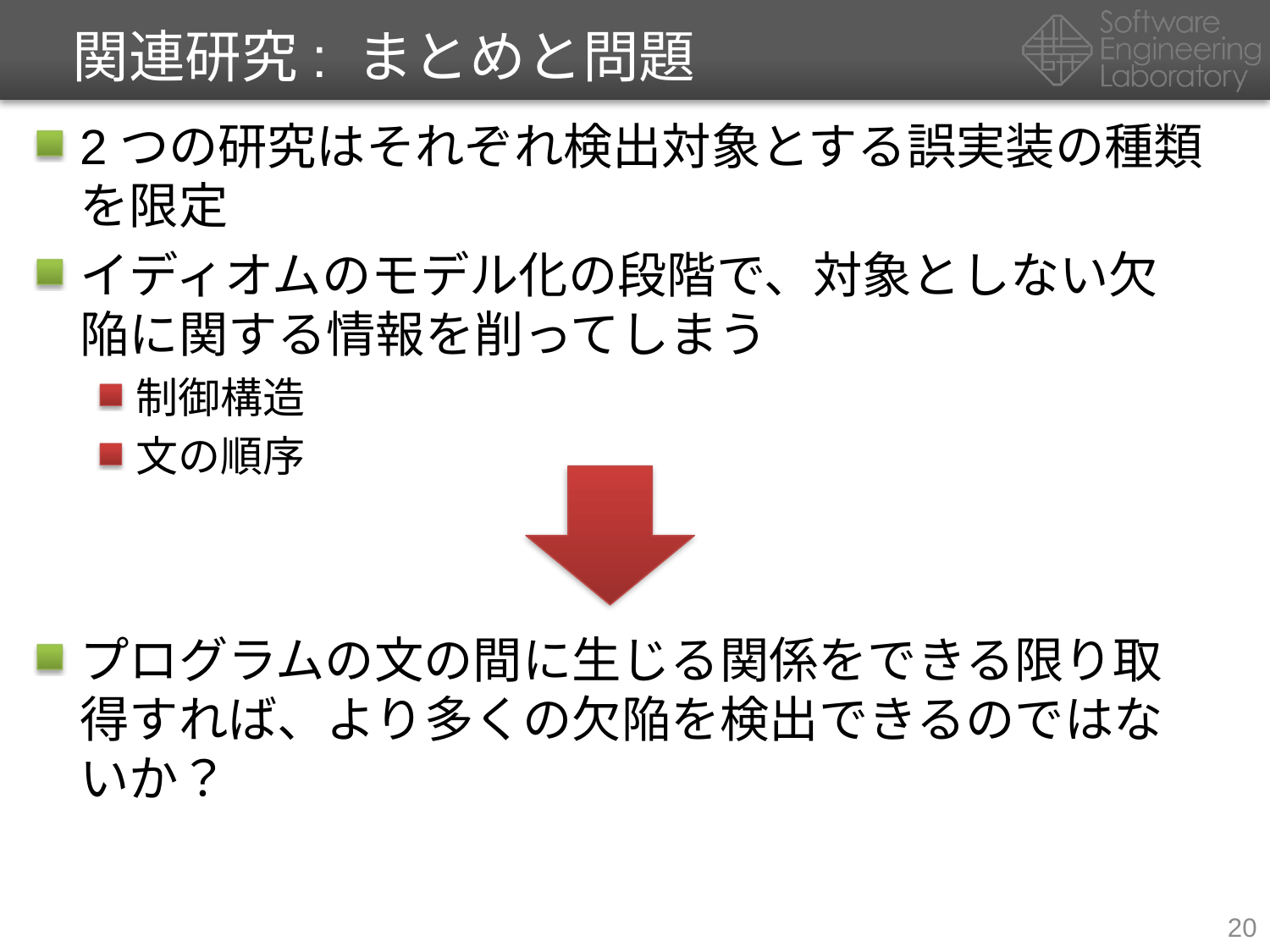

# 関連研究: まとめと問題
2つの研究はそれぞれ検出対象とする誤実装の種類を限定
イディオムのモデル化の段階で、対象としない欠陥に関する情報を削ってしまう
制御構造
文の順序

プログラムの文の間に生じる関係をできる限り取得すれば、より多くの欠陥を検出できるのではないか？

20